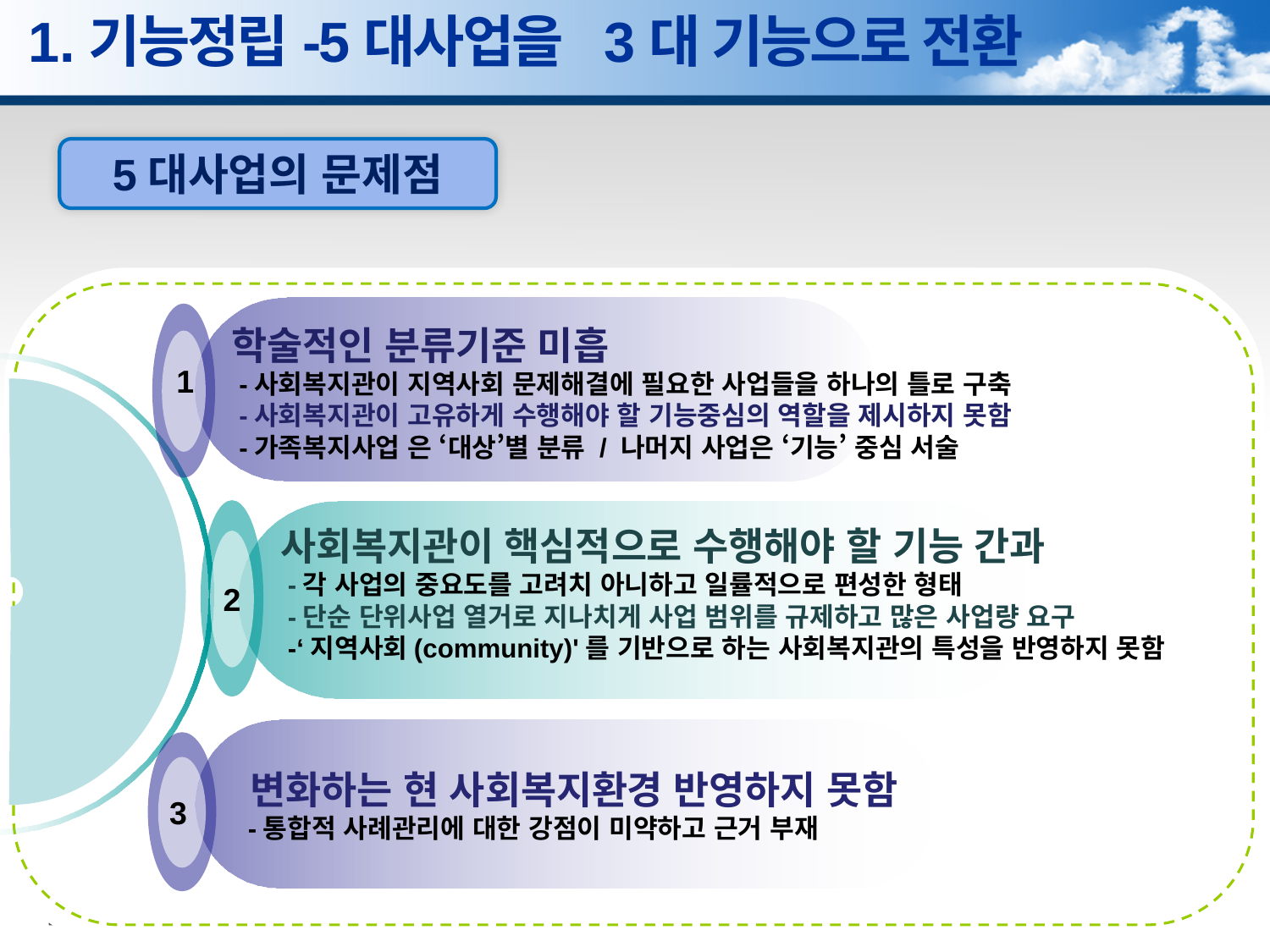

1.기능정립-5대사업을  3대 기능으로 전환
5대사업의 문제점

학술적인 분류기준 미흡
 -사회복지관이 지역사회 문제해결에 필요한 사업들을 하나의 틀로 구축
 -사회복지관이 고유하게 수행해야 할 기능중심의 역할을 제시하지 못함
 -가족복지사업 은 ‘대상’별 분류 / 나머지 사업은 ‘기능’ 중심 서술
1

2

사회복지관이 핵심적으로 수행해야 할 기능 간과
 -각 사업의 중요도를 고려치 아니하고 일률적으로 편성한 형태
 -단순 단위사업 열거로 지나치게 사업 범위를 규제하고 많은 사업량 요구
 -‘지역사회(community)'를 기반으로 하는 사회복지관의 특성을 반영하지 못함

 변화하는 현 사회복지환경 반영하지 못함
 -통합적 사례관리에 대한 강점이 미약하고 근거 부재
3